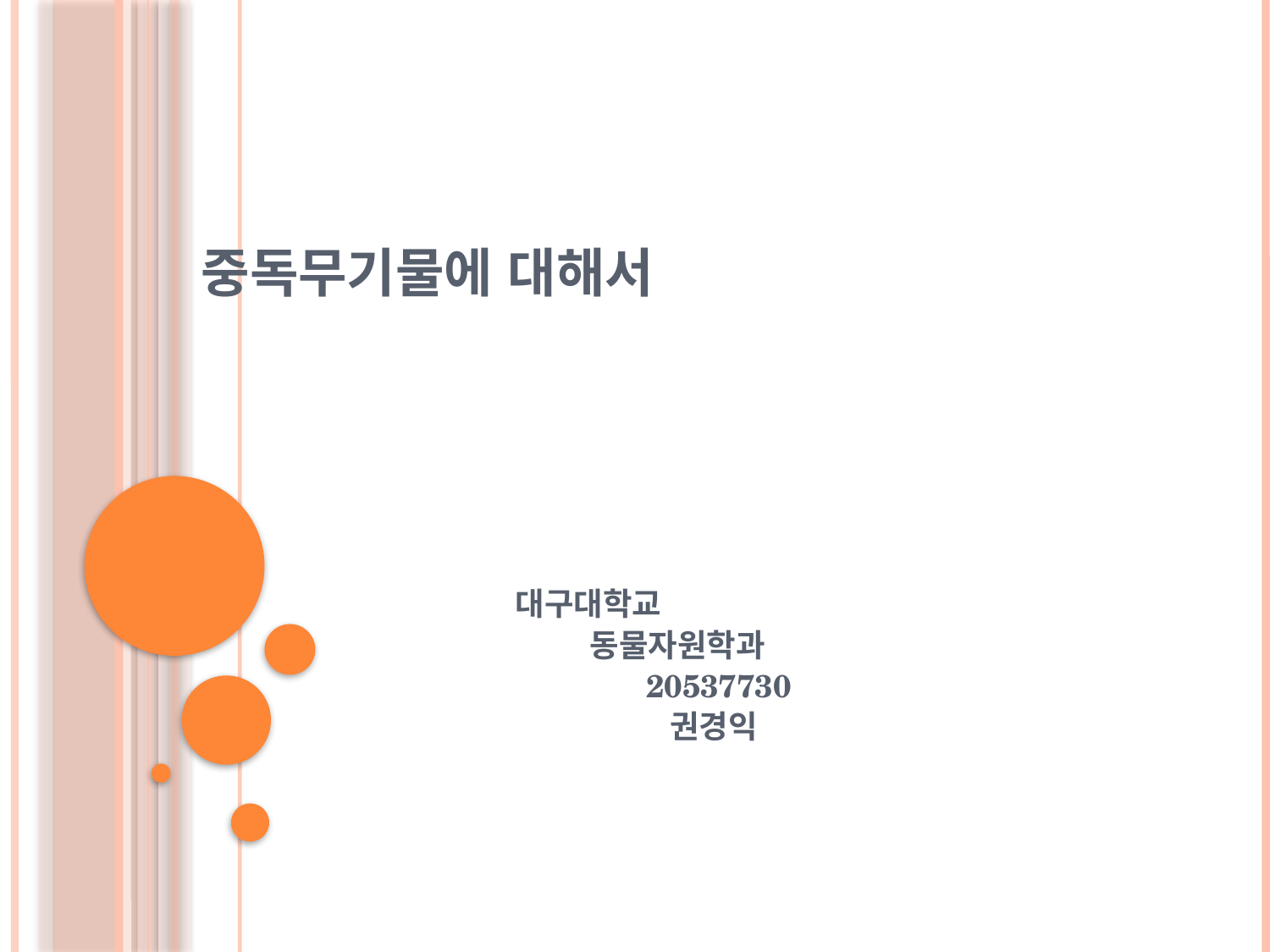

# 중독무기물에 대해서
                                            대구대학교
                                            동물자원학과
                                                  20537730
                                                     권경익